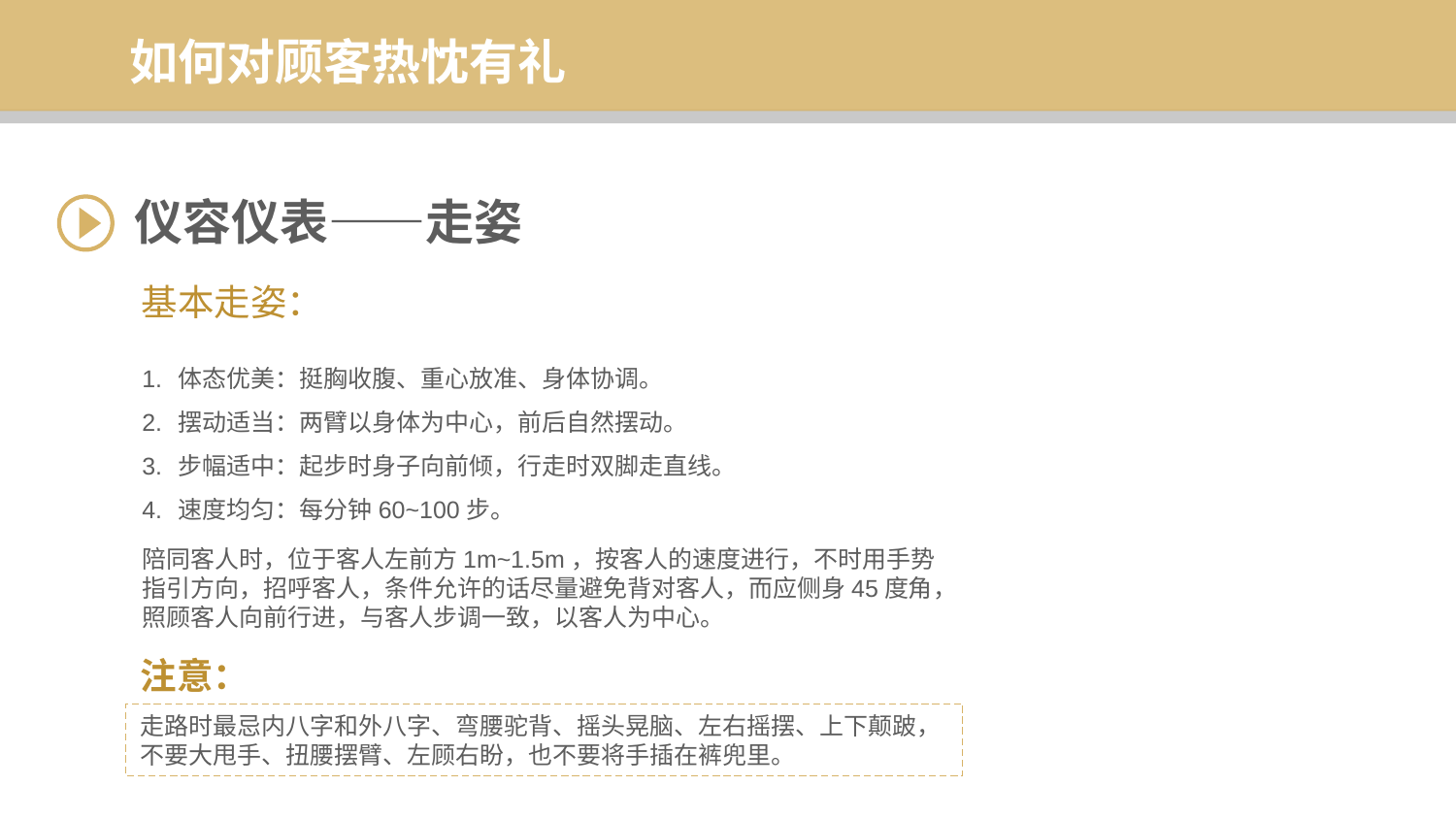

如何对顾客热忱有礼
仪容仪表——走姿

基本走姿：
体态优美：挺胸收腹、重心放准、身体协调。
摆动适当：两臂以身体为中心，前后自然摆动。
步幅适中：起步时身子向前倾，行走时双脚走直线。
速度均匀：每分钟60~100步。
陪同客人时，位于客人左前方1m~1.5m，按客人的速度进行，不时用手势指引方向，招呼客人，条件允许的话尽量避免背对客人，而应侧身45度角，照顾客人向前行进，与客人步调一致，以客人为中心。
注意：
走路时最忌内八字和外八字、弯腰驼背、摇头晃脑、左右摇摆、上下颠跛，不要大甩手、扭腰摆臂、左顾右盼，也不要将手插在裤兜里。